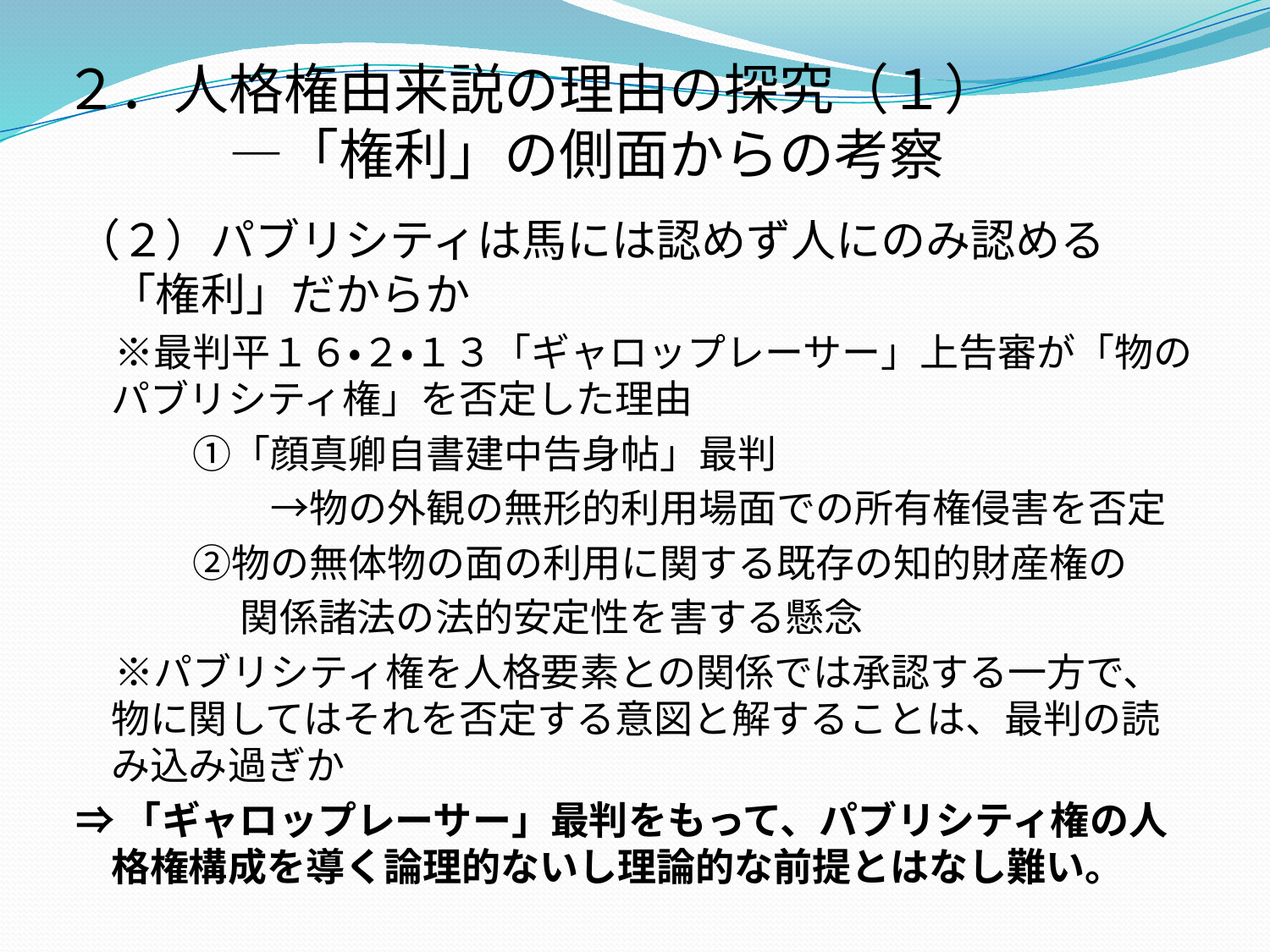

# ２．人格権由来説の理由の探究（１） 　　　―「権利」の側面からの考察
（２）パブリシティは馬には認めず人にのみ認める「権利」だからか
　※最判平１６・２・１３「ギャロップレーサー」上告審が「物のパブリシティ権」を否定した理由
　　　①「顔真卿自書建中告身帖」最判
　　　　　→物の外観の無形的利用場面での所有権侵害を否定
　　　②物の無体物の面の利用に関する既存の知的財産権の
　　　　 関係諸法の法的安定性を害する懸念
　※パブリシティ権を人格要素との関係では承認する一方で、物に関してはそれを否定する意図と解することは、最判の読み込み過ぎか
⇒「ギャロップレーサー」最判をもって、パブリシティ権の人格権構成を導く論理的ないし理論的な前提とはなし難い。